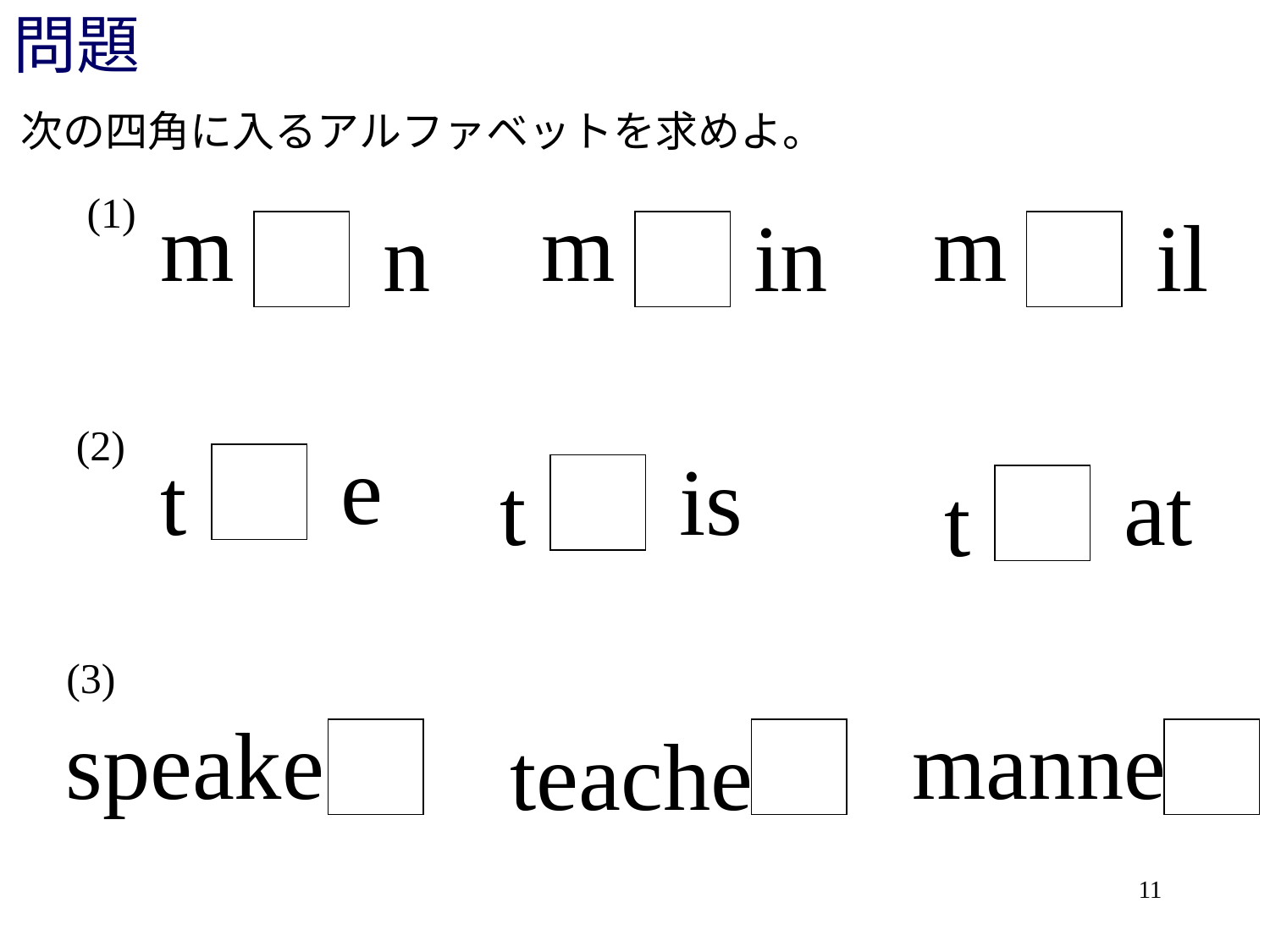

# 問題
次の四角に入るアルファベットを求めよ。
(1)
m
m
m
n
in
il

(2)
e
t
is

t
at

t

(3)
speake
manne
teache

11